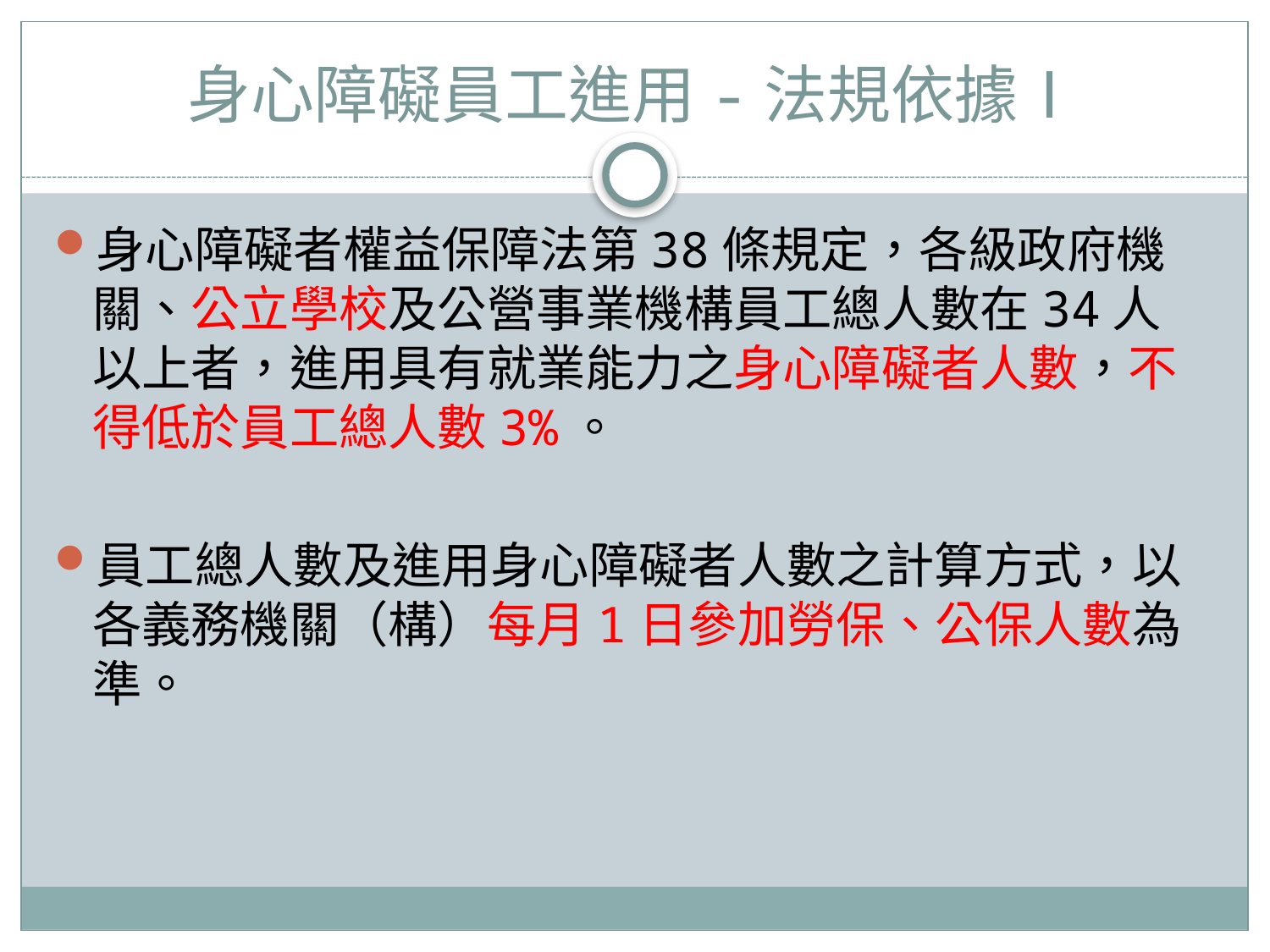

# 身心障礙員工進用-法規依據Ⅰ
身心障礙者權益保障法第38條規定，各級政府機關、公立學校及公營事業機構員工總人數在34人以上者，進用具有就業能力之身心障礙者人數，不得低於員工總人數3%。

員工總人數及進用身心障礙者人數之計算方式，以各義務機關（構）每月1日參加勞保、公保人數為準。